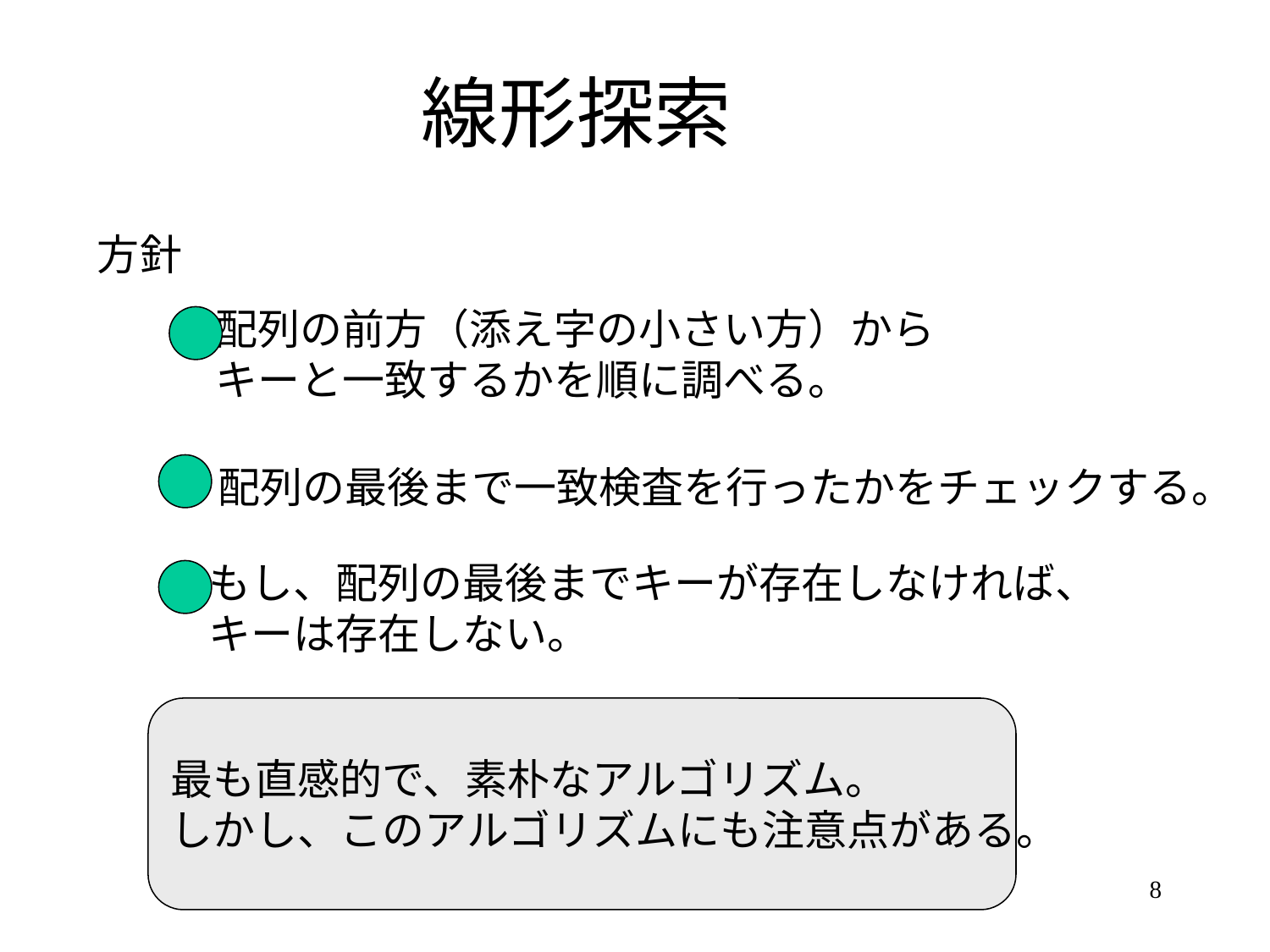

# 線形探索
方針
配列の前方（添え字の小さい方）から
キーと一致するかを順に調べる。

配列の最後まで一致検査を行ったかをチェックする。
もし、配列の最後までキーが存在しなければ、
キーは存在しない。

最も直感的で、素朴なアルゴリズム。
しかし、このアルゴリズムにも注意点がある。
8